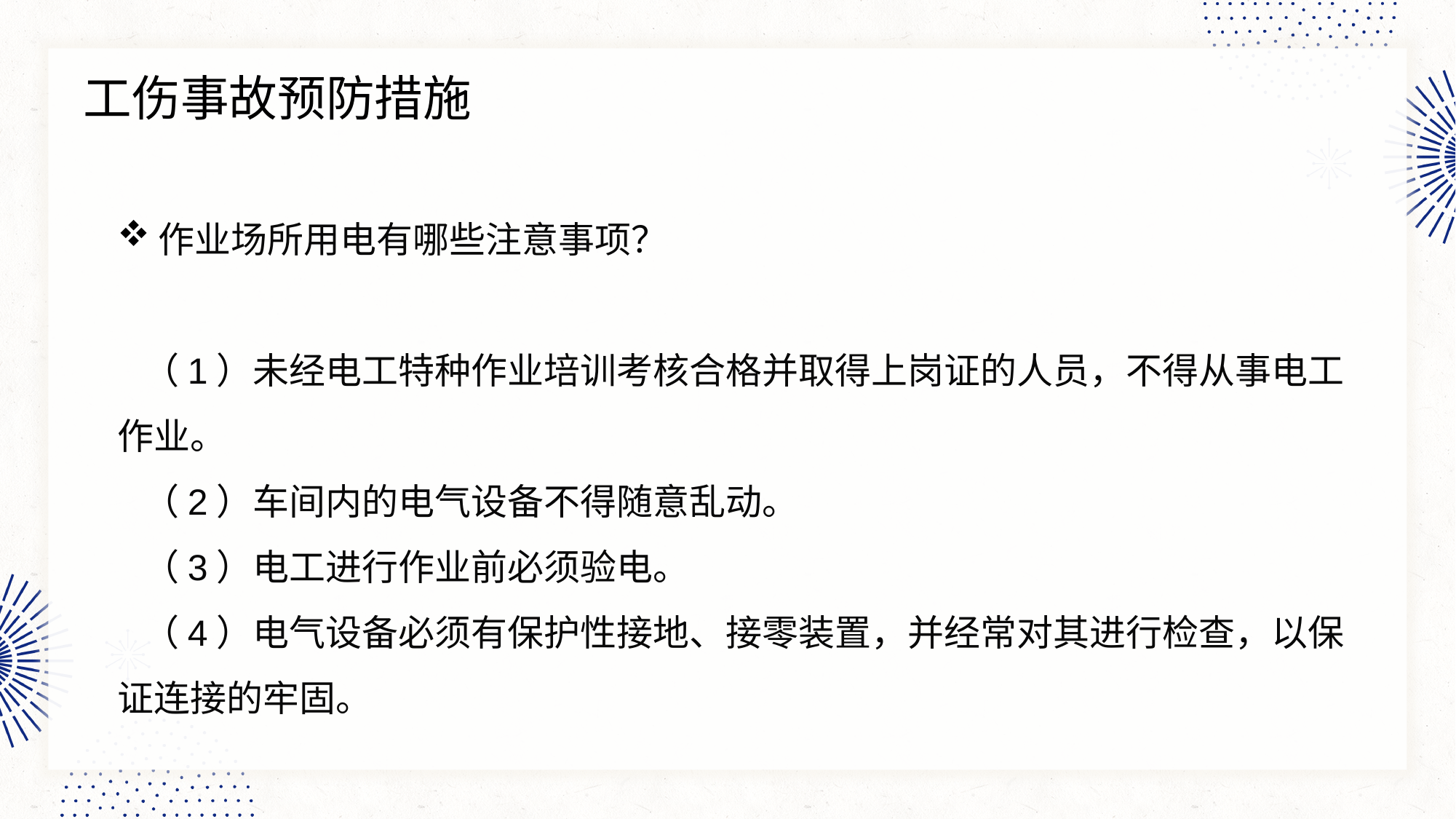

工伤事故预防措施
作业场所用电有哪些注意事项？

  （1）未经电工特种作业培训考核合格并取得上岗证的人员，不得从事电工作业。
  （2）车间内的电气设备不得随意乱动。
  （3）电工进行作业前必须验电。
  （4）电气设备必须有保护性接地、接零装置，并经常对其进行检查，以保证连接的牢固。